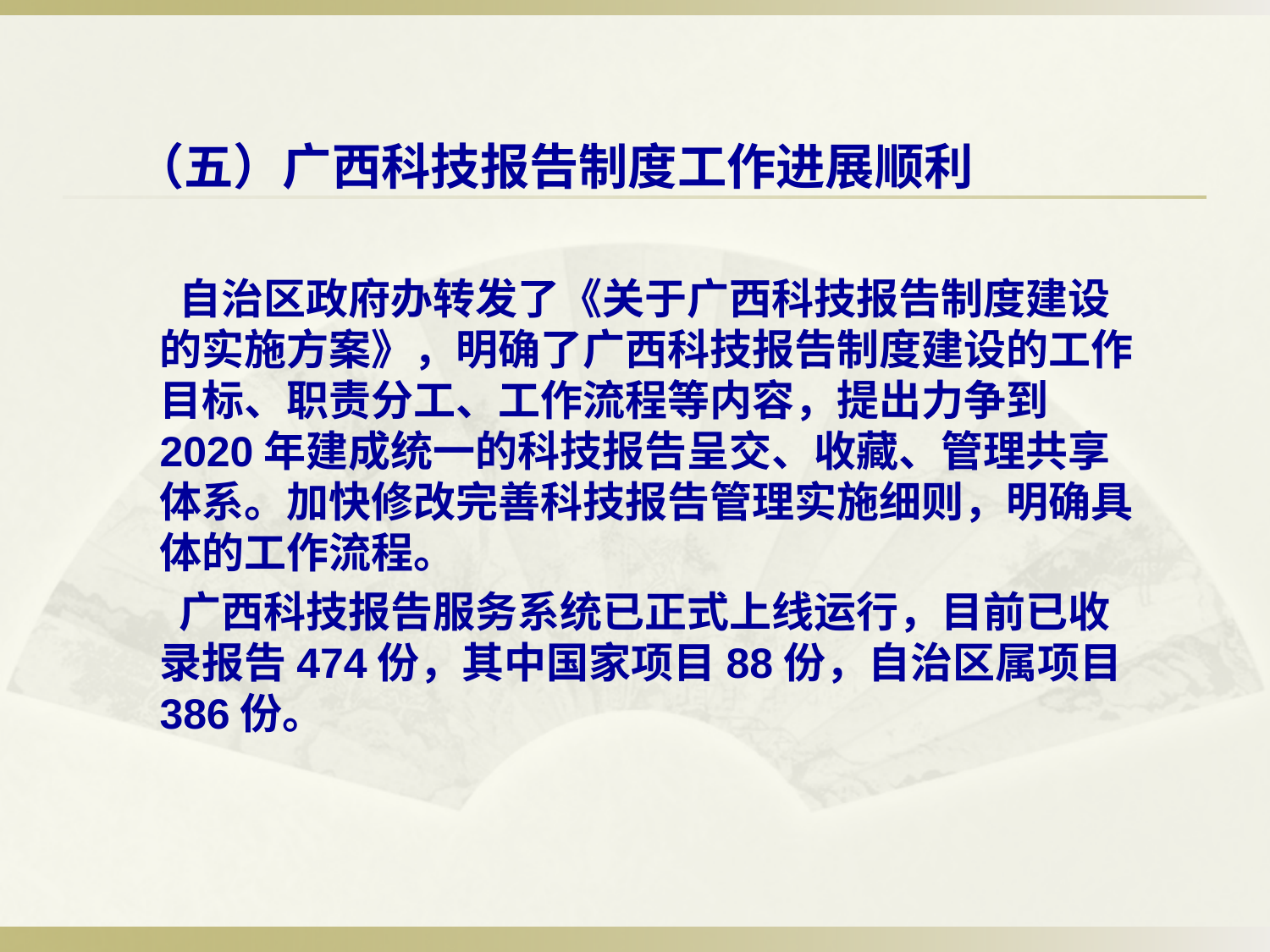

#
 （五）广西科技报告制度工作进展顺利

      自治区政府办转发了《关于广西科技报告制度建设的实施方案》，明确了广西科技报告制度建设的工作目标、职责分工、工作流程等内容，提出力争到2020年建成统一的科技报告呈交、收藏、管理共享体系。加快修改完善科技报告管理实施细则，明确具体的工作流程。
      广西科技报告服务系统已正式上线运行，目前已收录报告474份，其中国家项目88份，自治区属项目386份。